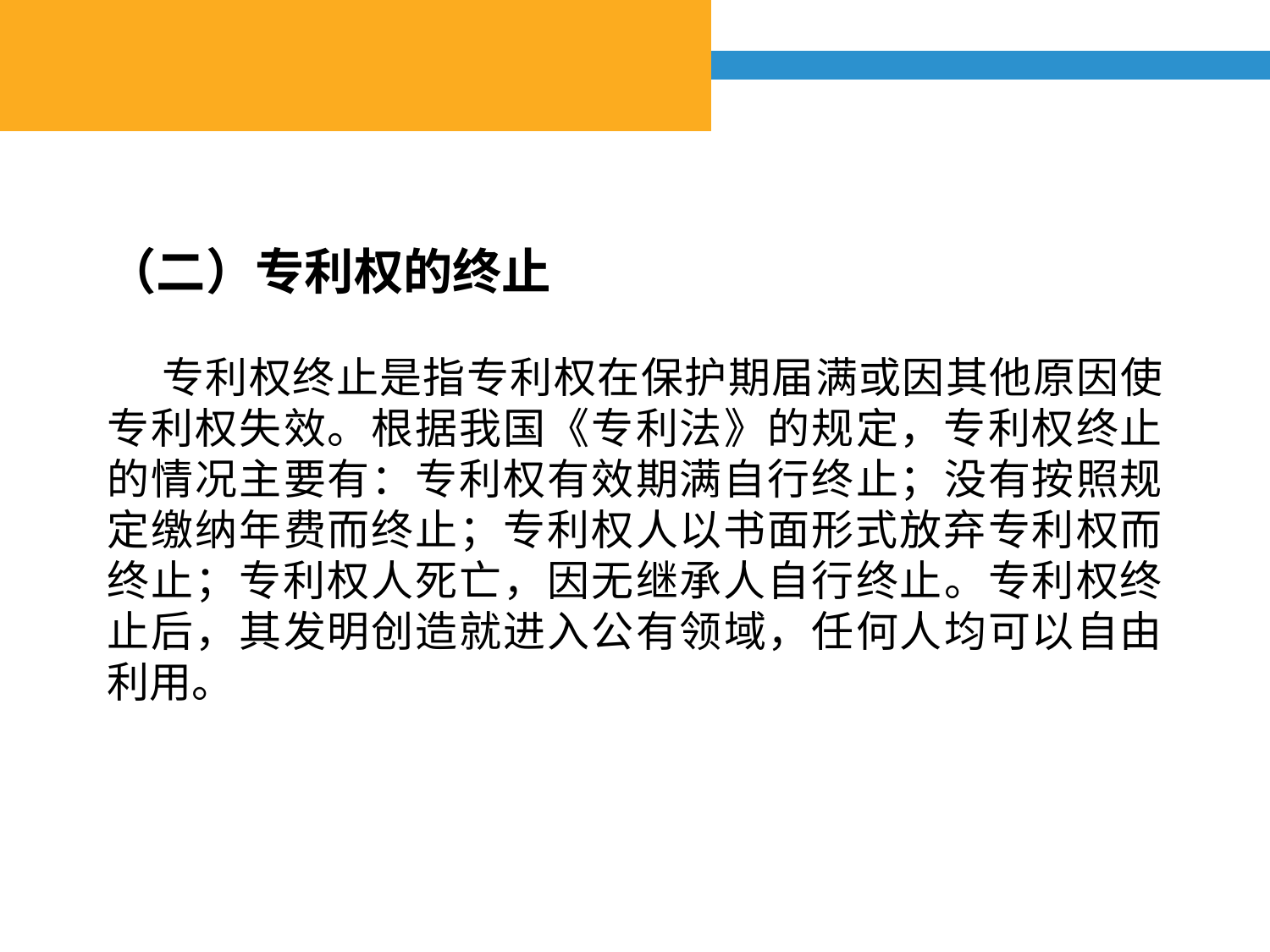

（二）专利权的终止

    专利权终止是指专利权在保护期届满或因其他原因使专利权失效。根据我国《专利法》的规定，专利权终止的情况主要有：专利权有效期满自行终止；没有按照规定缴纳年费而终止；专利权人以书面形式放弃专利权而终止；专利权人死亡，因无继承人自行终止。专利权终止后，其发明创造就进入公有领域，任何人均可以自由利用。